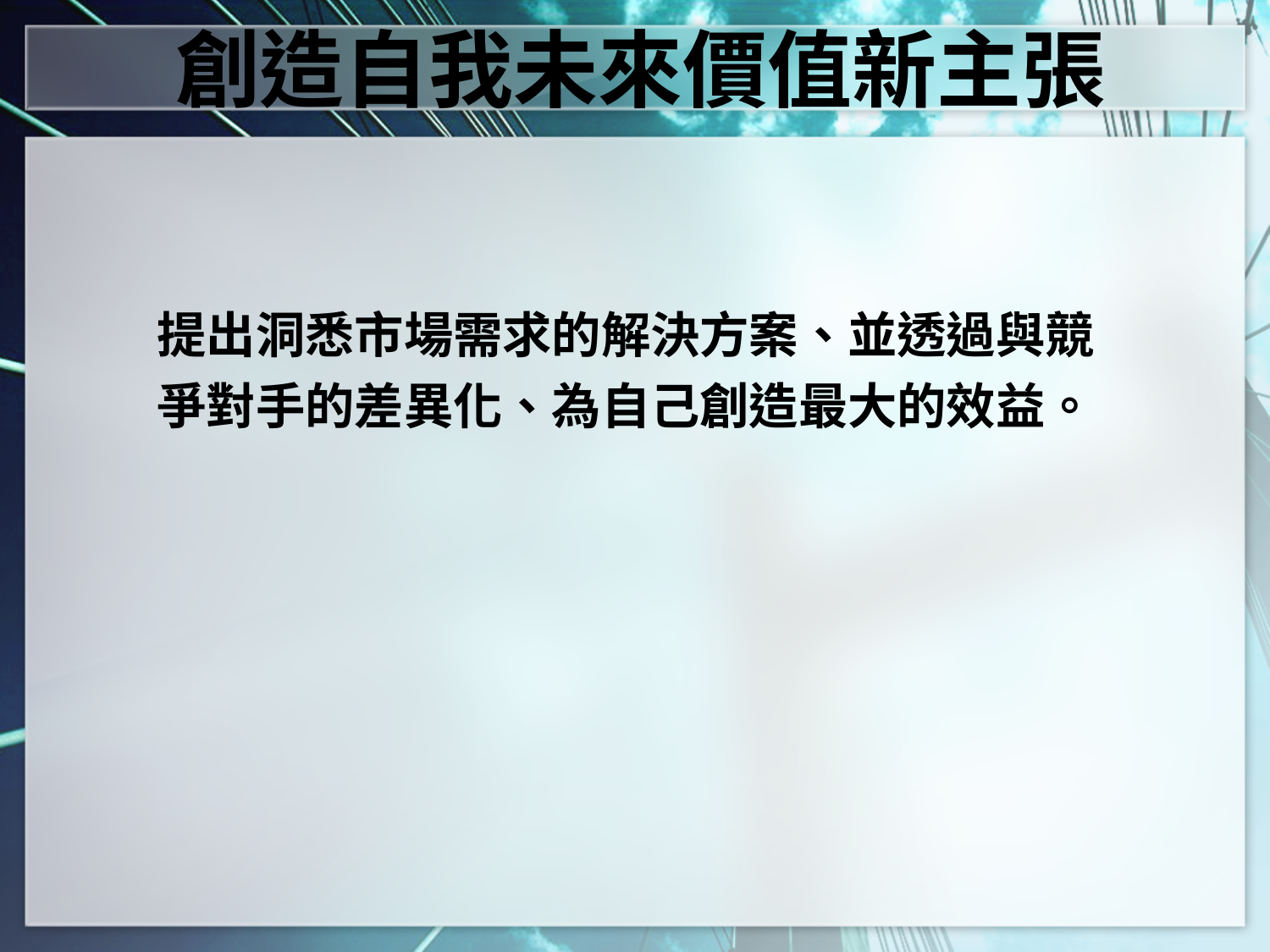

創造自我未來價值新主張
提出洞悉市場需求的解決方案、並透過與競爭對手的差異化、為自己創造最大的效益。